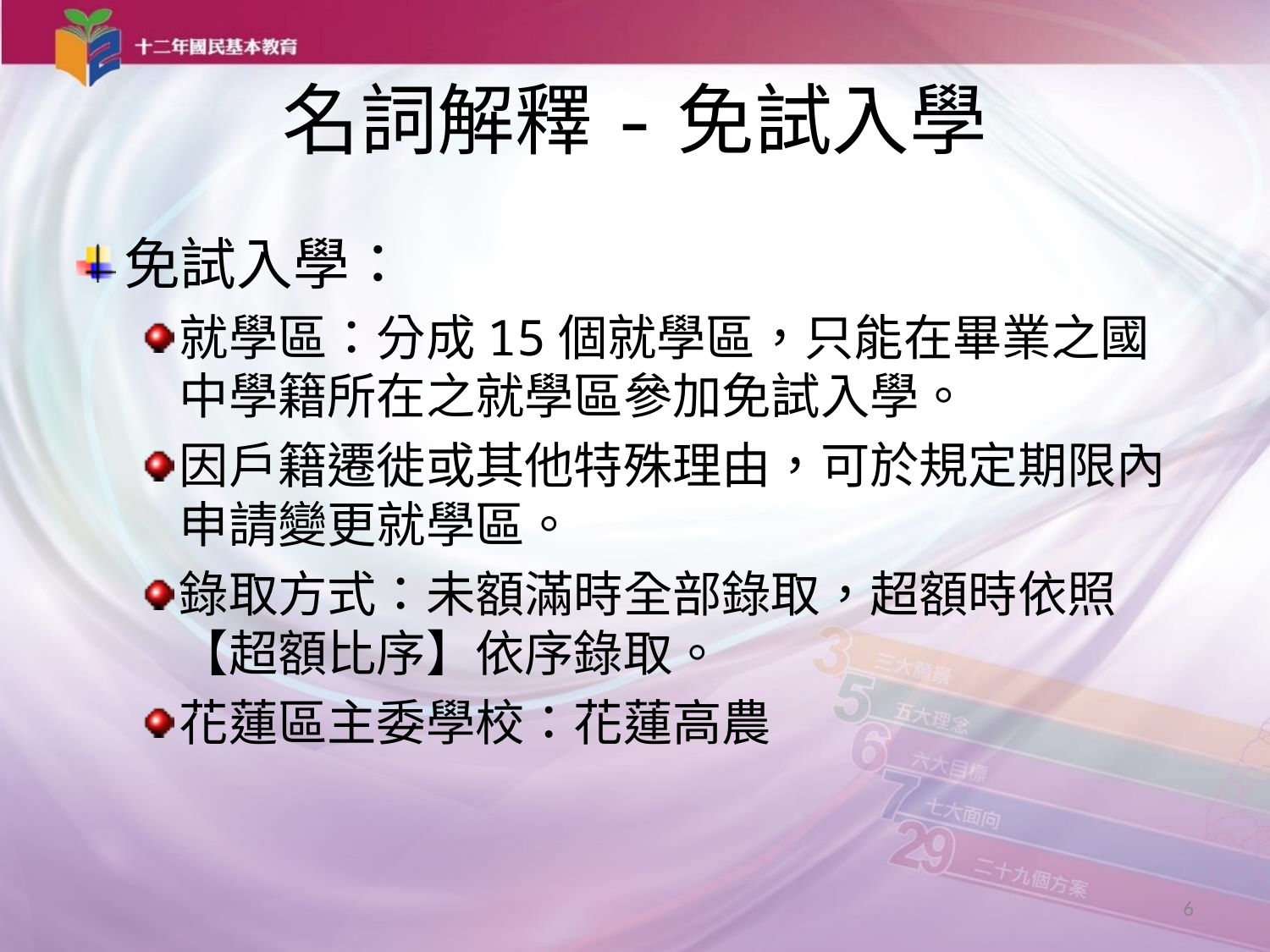

# 名詞解釋-免試入學
免試入學：
就學區：分成15個就學區，只能在畢業之國中學籍所在之就學區參加免試入學。
因戶籍遷徙或其他特殊理由，可於規定期限內申請變更就學區。
錄取方式：未額滿時全部錄取，超額時依照【超額比序】依序錄取。
花蓮區主委學校：花蓮高農

6